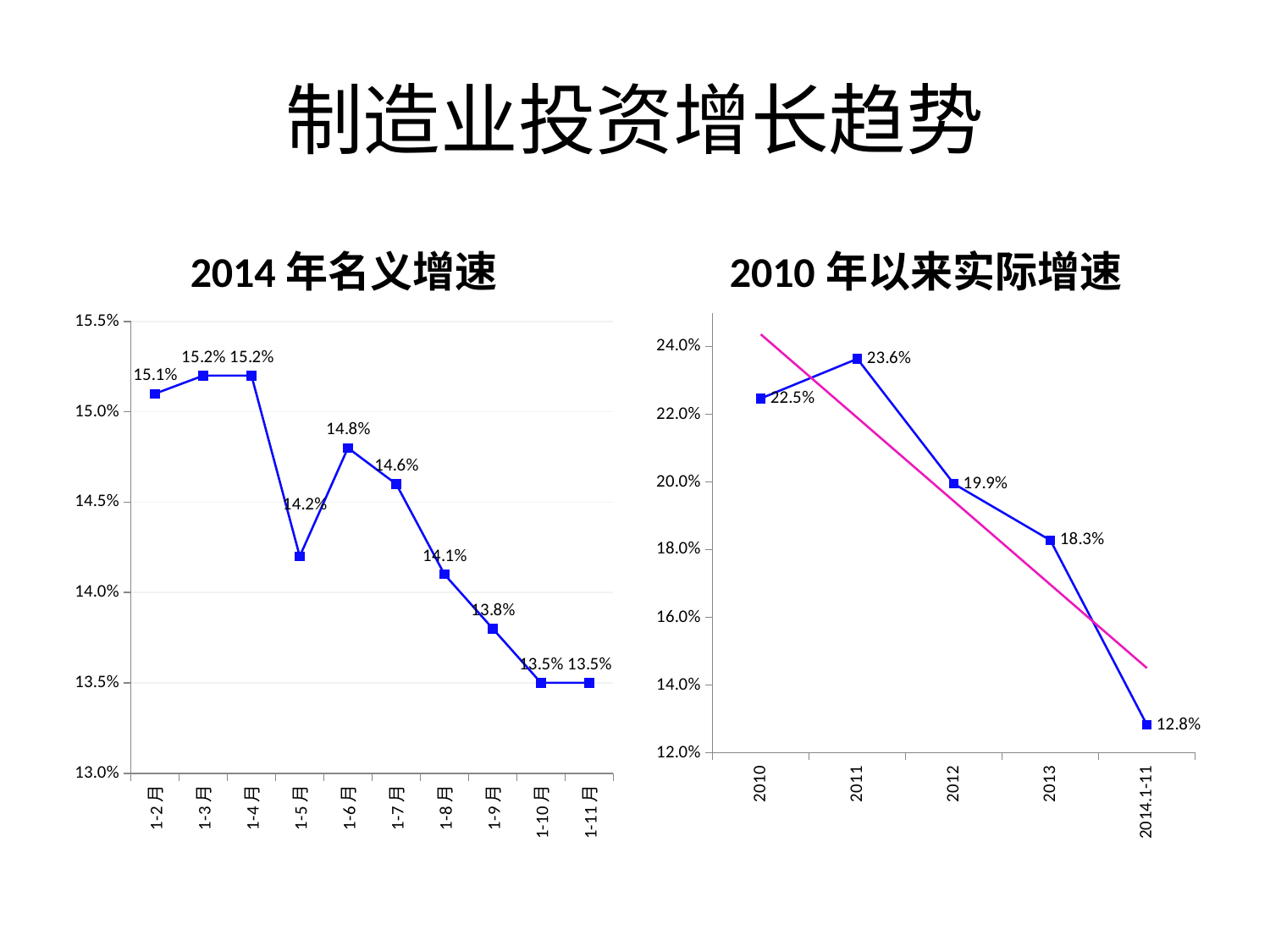

# 制造业投资增长趋势
2014年名义增速
2010年以来实际增速

### Chart

| Category | 名义增速 |
|---|---|
| 1-2月 | 0.15100000000000008 |
| 1-3月 | 0.15200000000000008 |
| 1-4月 | 0.15200000000000008 |
| 1-5月 | 0.14200000000000004 |
| 1-6月 | 0.1480000000000001 |
| 1-7月 | 0.14600000000000007 |
| 1-8月 | 0.14100000000000001 |
| 1-9月 | 0.138 |
| 1-10月 | 0.135 |
| 1-11月 | 0.135 |

### Chart

| Category | 实际增速 |
|---|---|
| 2010 | 0.22469262004039828 |
| 2011 | 0.23639774859287077 |
| 2012 | 0.19947754161579584 |
| 2013 | 0.18278421111533757 |
| 2014.1-11 | 0.12823061630218688 |